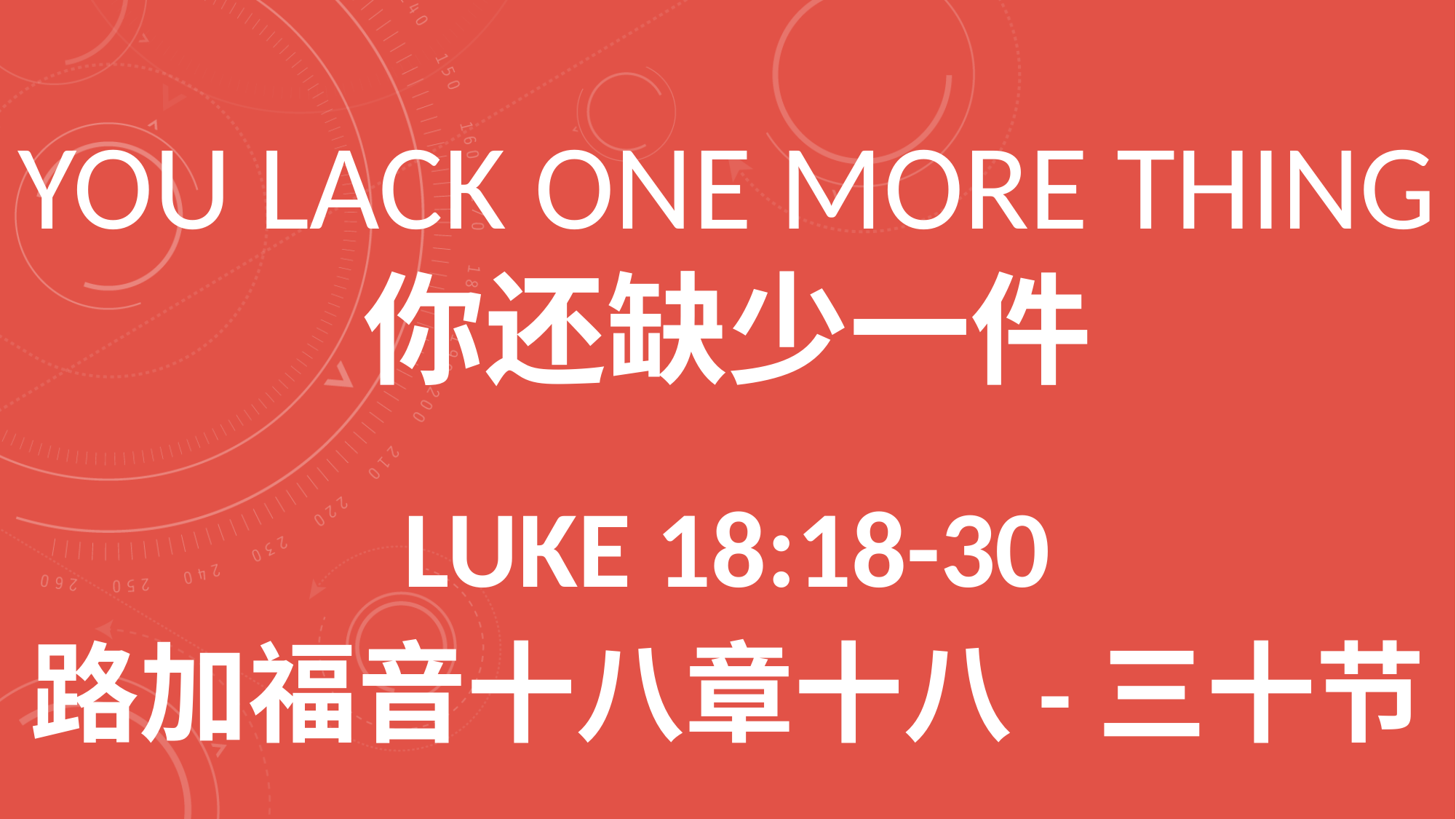

# YOU LACK ONE MORE THING 你还缺少一件
LUKE 18:18-30
路加福音十八章十八-三十节